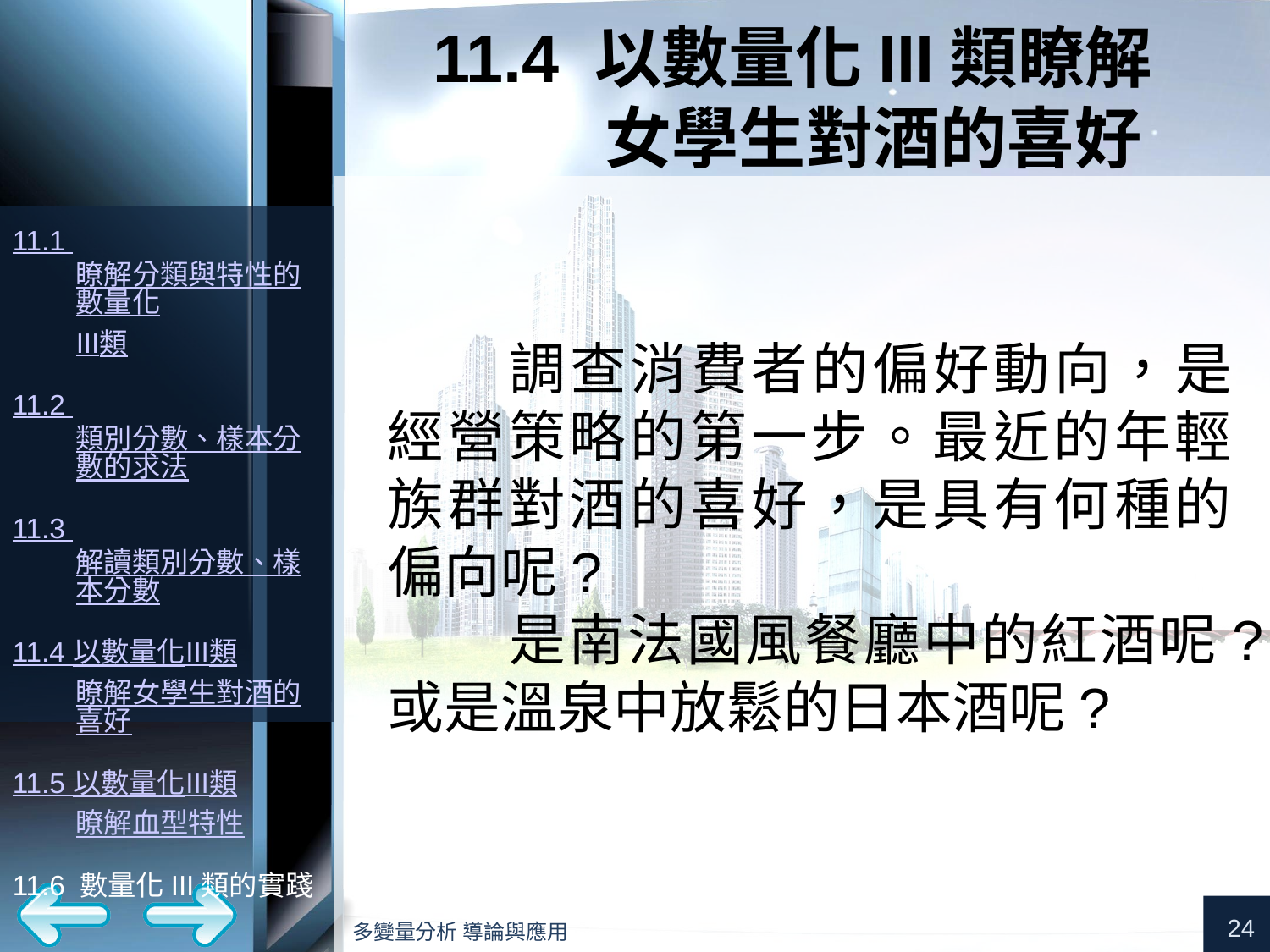

# 11.4 以數量化III類瞭解 女學生對酒的喜好
調查消費者的偏好動向，是經營策略的第一步。最近的年輕族群對酒的喜好，是具有何種的偏向呢?
是南法國風餐廳中的紅酒呢?或是溫泉中放鬆的日本酒呢?
24
多變量分析 導論與應用